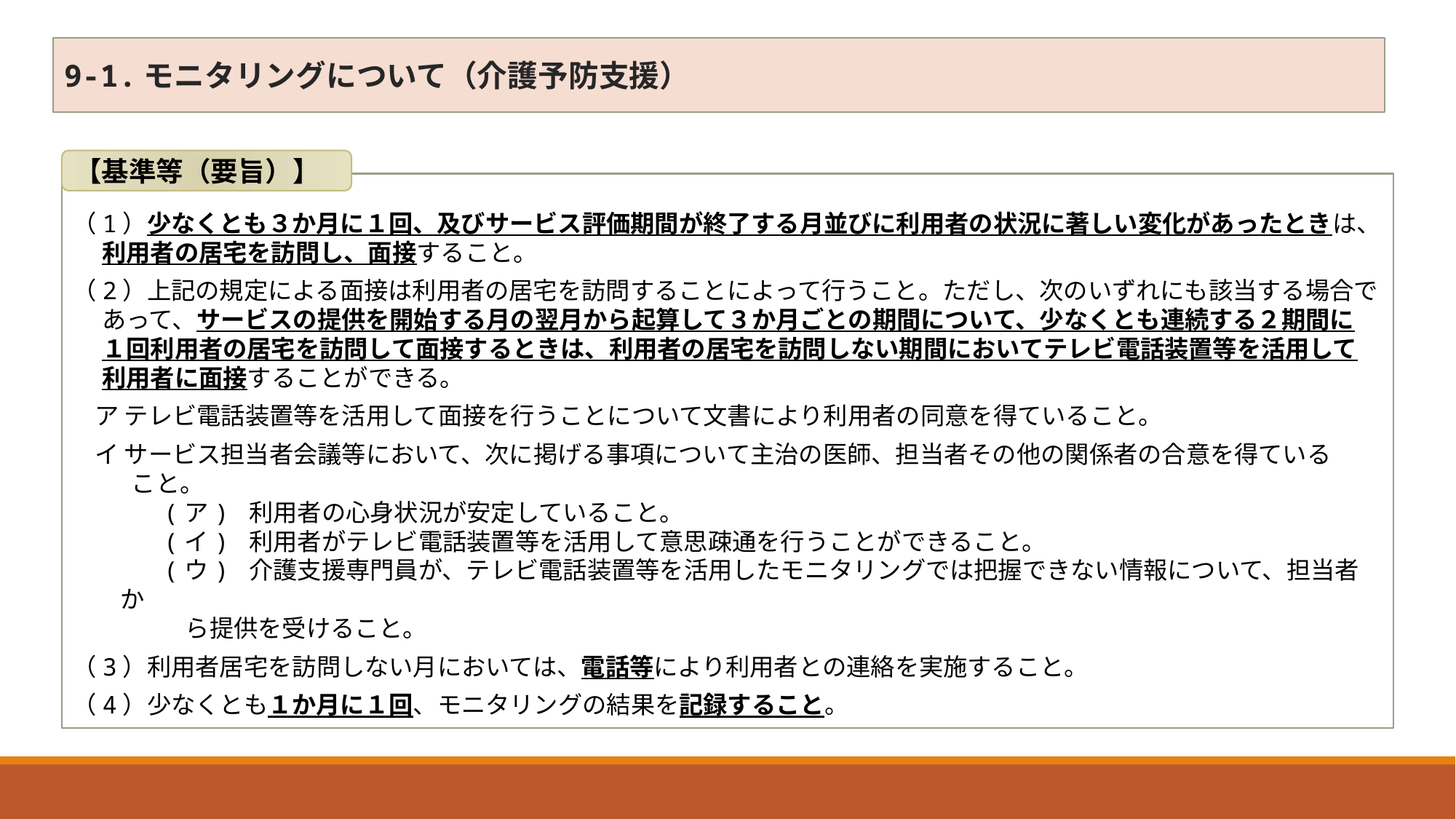

# １　主な指導事項㉜　（介護予防支援－モニタリング）①
9-1.モニタリングについて（介護予防支援）
【基準等（要旨）】

（1）少なくとも３か月に１回、及びサービス評価期間が終了する月並びに利用者の状況に著しい変化があったときは、
　 利用者の居宅を訪問し、面接すること。
（2）上記の規定による面接は利用者の居宅を訪問することによって行うこと。ただし、次のいずれにも該当する場合で
　 あって、サービスの提供を開始する月の翌月から起算して３か月ごとの期間について、少なくとも連続する２期間に
　 １回利用者の居宅を訪問して面接するときは、利用者の居宅を訪問しない期間においてテレビ電話装置等を活用して
　 利用者に面接することができる。
   ア テレビ電話装置等を活用して面接を行うことについて文書により利用者の同意を得ていること。
   イ サービス担当者会議等において、次に掲げる事項について主治の医師、担当者その他の関係者の合意を得ている
 こと。
   (ア) 利用者の心身状況が安定していること。
   (イ) 利用者がテレビ電話装置等を活用して意思疎通を行うことができること。
   (ウ) 介護支援専門員が、テレビ電話装置等を活用したモニタリングでは把握できない情報について、担当者か
  　　ら提供を受けること。
（3）利用者居宅を訪問しない月においては、電話等により利用者との連絡を実施すること。
（4）少なくとも１か月に１回、モニタリングの結果を記録すること。